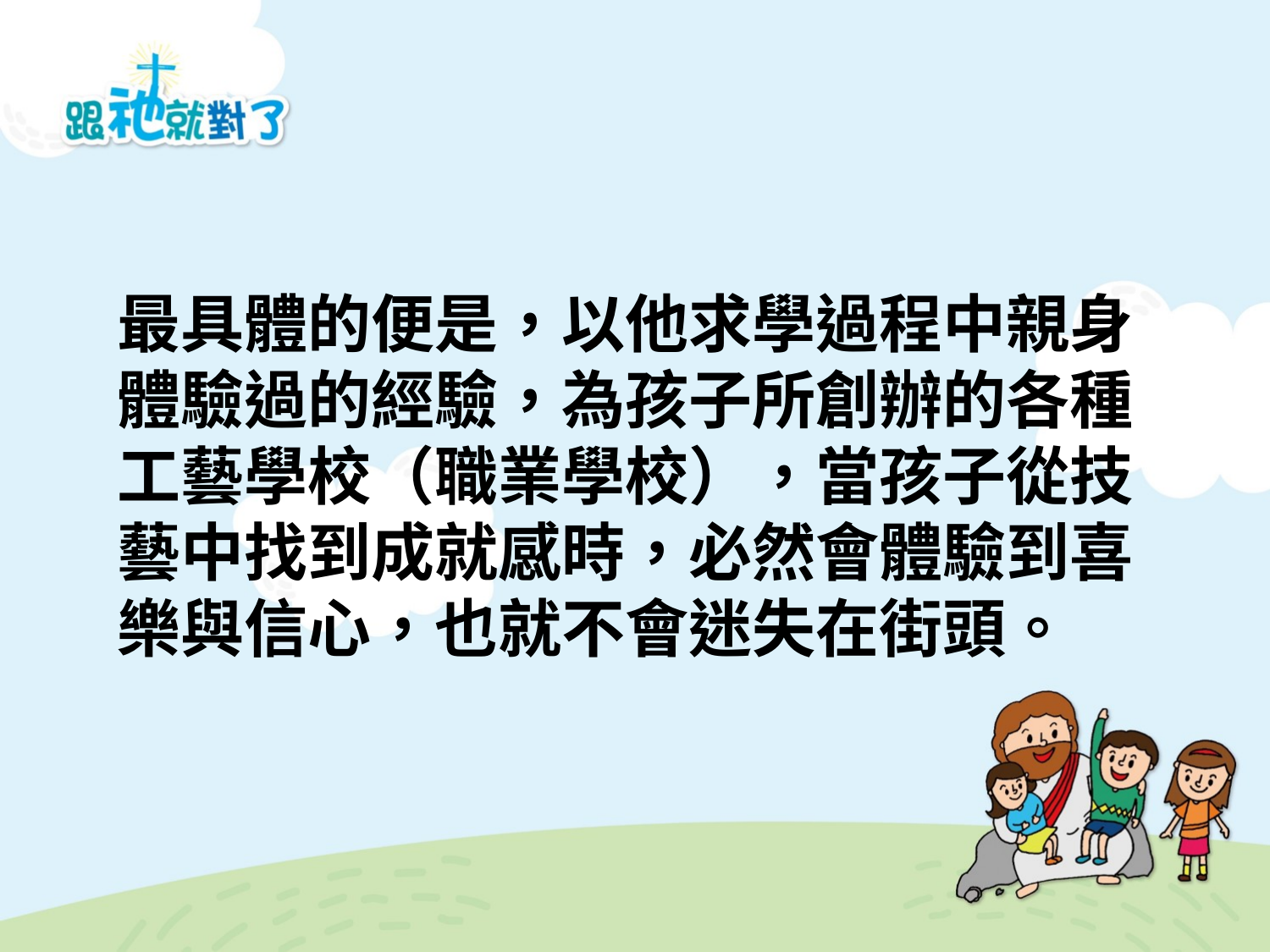

最具體的便是，以他求學過程中親身體驗過的經驗，為孩子所創辦的各種工藝學校（職業學校），當孩子從技藝中找到成就感時，必然會體驗到喜樂與信心，也就不會迷失在街頭。